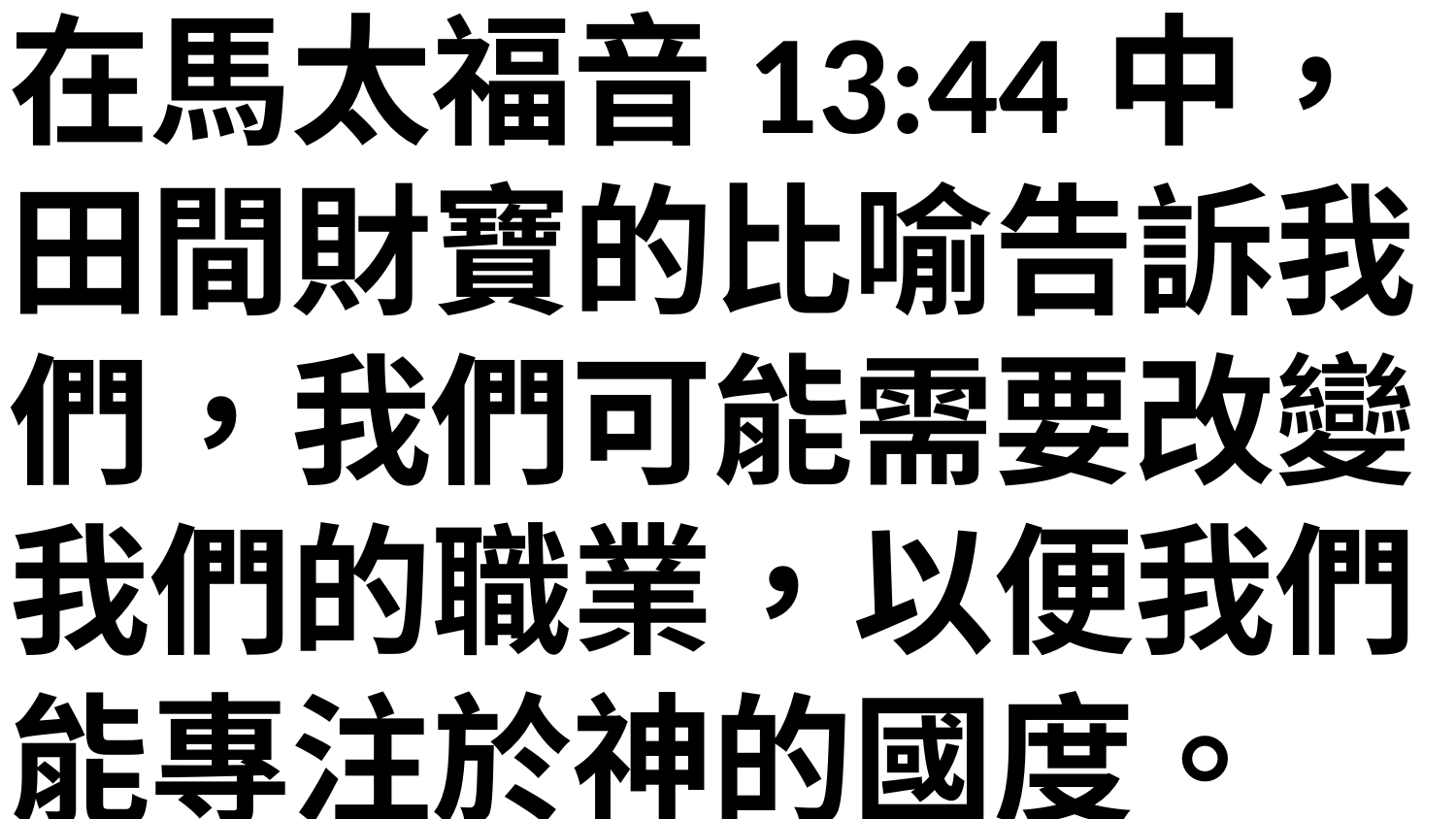

在馬太福音13:44中，田間財寶的比喻告訴我們，我們可能需要改變我們的職業，以便我們能專注於神的國度。